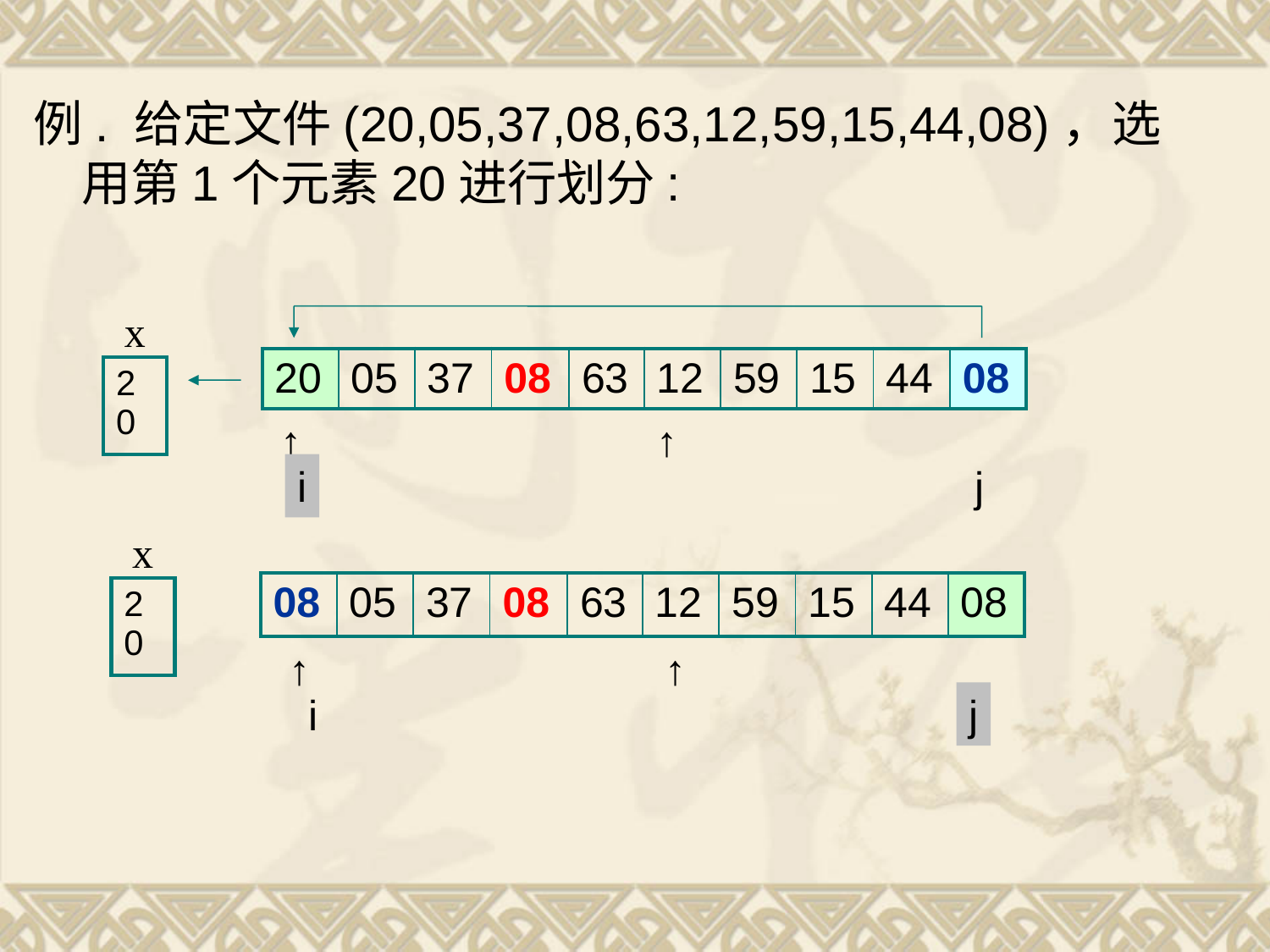

例. 给定文件(20,05,37,08,63,12,59,15,44,08)，选用第1个元素20进行划分:

x
| 20 | 05 | 37 | 08 | 63 | 12 | 59 | 15 | 44 | 08 |
| --- | --- | --- | --- | --- | --- | --- | --- | --- | --- |
| 20 |
| --- |

↑                              ↑
i
j
x
| 08 | 05 | 37 | 08 | 63 | 12 | 59 | 15 | 44 | 08 |
| --- | --- | --- | --- | --- | --- | --- | --- | --- | --- |
| 20 |
| --- |
↑                              ↑
i
j